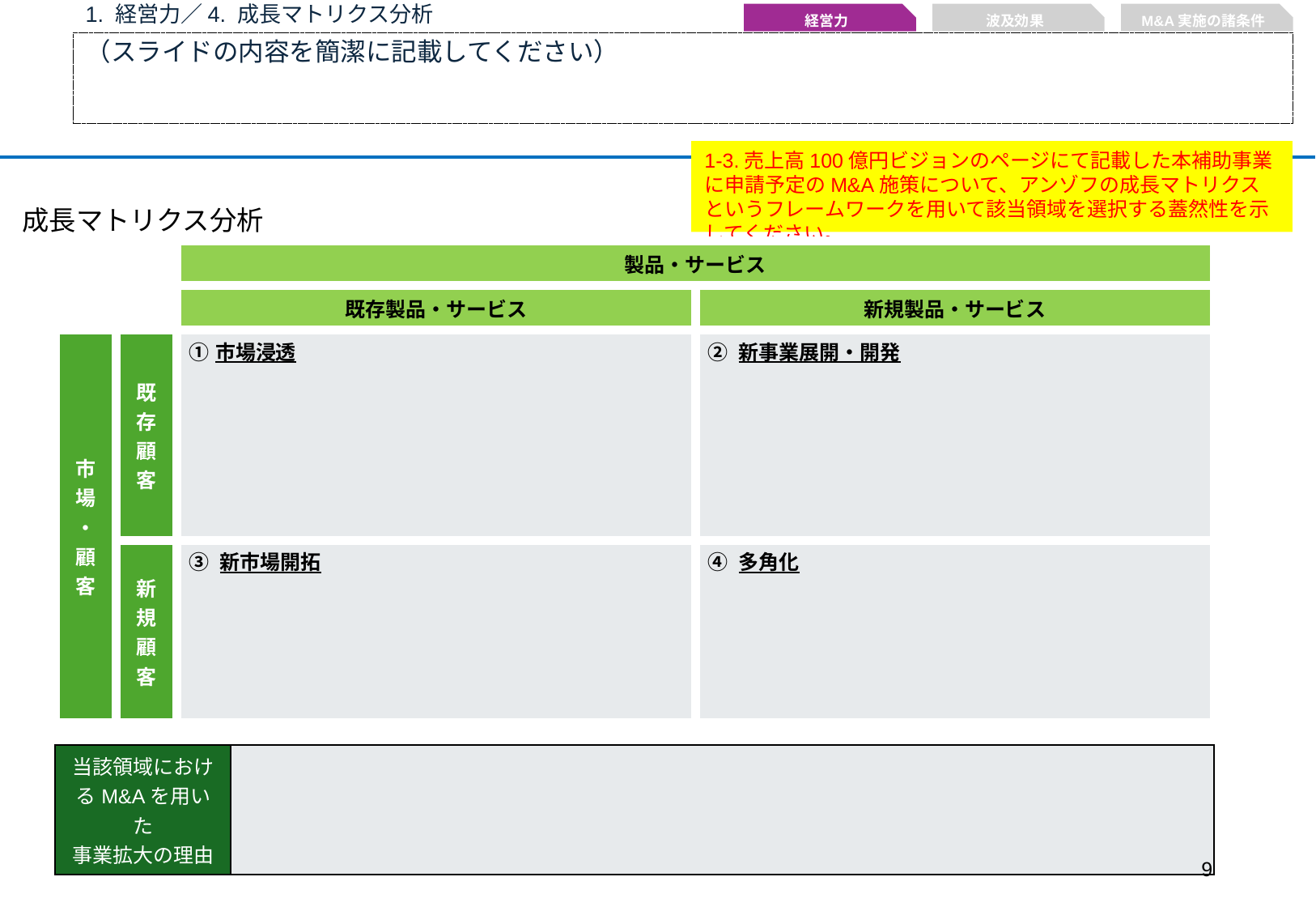

1. 経営力／4. 成長マトリクス分析
経営力
波及効果
M&A実施の諸条件
（スライドの内容を簡潔に記載してください）
1-3.売上高100億円ビジョンのページにて記載した本補助事業に申請予定のM&A施策について、アンゾフの成長マトリクスというフレームワークを用いて該当領域を選択する蓋然性を示してください。
成長マトリクス分析
|  |  | 製品・サービス |  |
| --- | --- | --- | --- |
|  |  | 既存製品・サービス | 新規製品・サービス |
| 市場・顧客 | 既存顧客 | ①市場浸透 | ② 新事業展開・開発 |
|  | 新規顧客 | ③ 新市場開拓 | ④ 多角化 |
| 当該領域におけるM&Aを用いた 事業拡大の理由 |  |
| --- | --- |
9